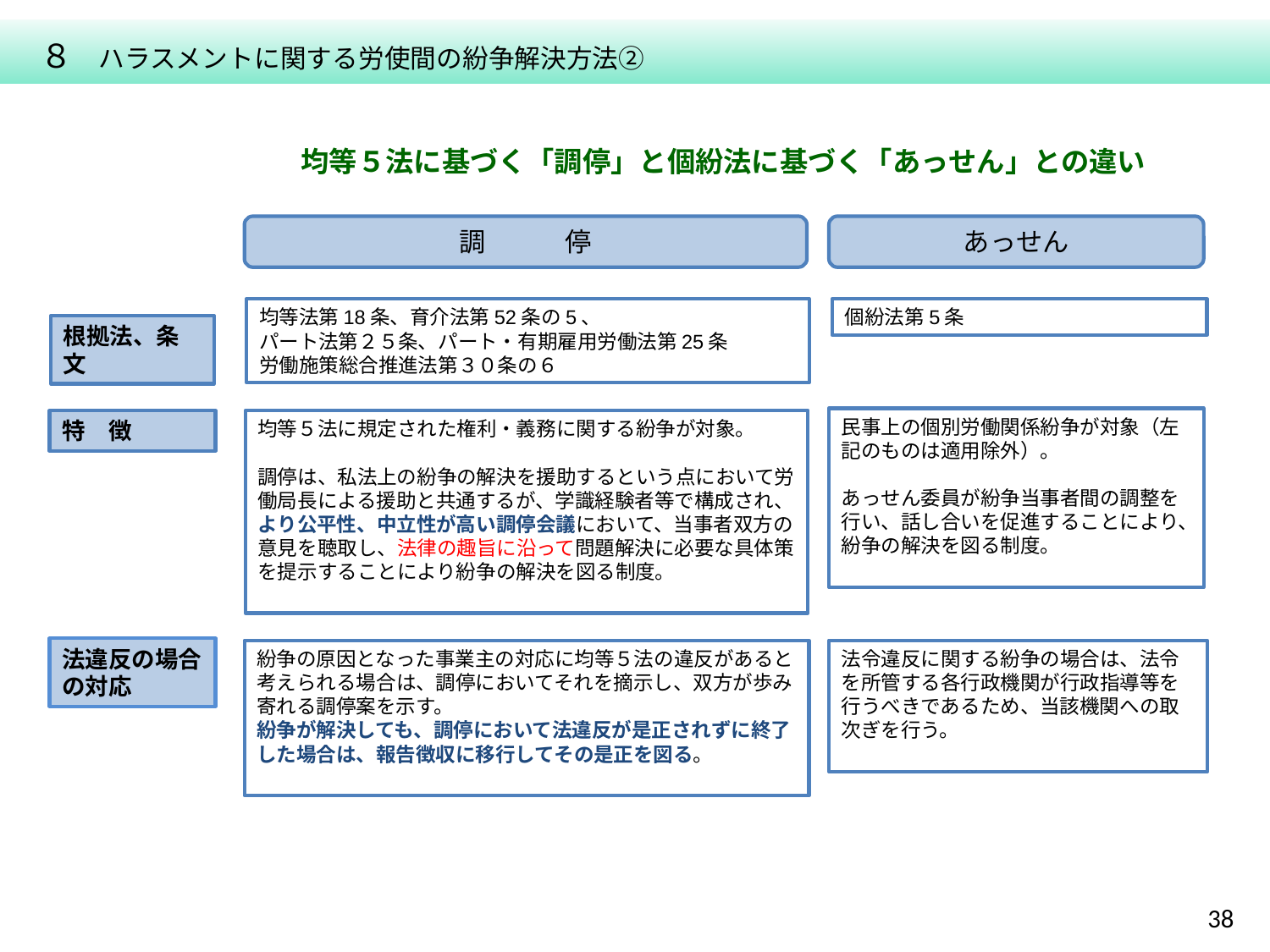

８　ハラスメントに関する労使間の紛争解決方法②

　均等５法に基づく「調停」と個紛法に基づく「あっせん」との違い
調　　　停
あっせん
個紛法第5条
均等法第18条、育介法第52条の5、
パート法第２５条、パート・有期雇用労働法第25条
労働施策総合推進法第３０条の６
根拠法、条文
民事上の個別労働関係紛争が対象（左記のものは適用除外）。

あっせん委員が紛争当事者間の調整を行い、話し合いを促進することにより、紛争の解決を図る制度。

均等５法に規定された権利・義務に関する紛争が対象。

調停は、私法上の紛争の解決を援助するという点において労働局長による援助と共通するが、学識経験者等で構成され、より公平性、中立性が高い調停会議において、当事者双方の意見を聴取し、法律の趣旨に沿って問題解決に必要な具体策を提示することにより紛争の解決を図る制度。

特　徴
法違反の場合の対応
紛争の原因となった事業主の対応に均等５法の違反があると考えられる場合は、調停においてそれを摘示し、双方が歩み寄れる調停案を示す。
紛争が解決しても、調停において法違反が是正されずに終了した場合は、報告徴収に移行してその是正を図る。

法令違反に関する紛争の場合は、法令を所管する各行政機関が行政指導等を
行うべきであるため、当該機関への取次ぎを行う。

38